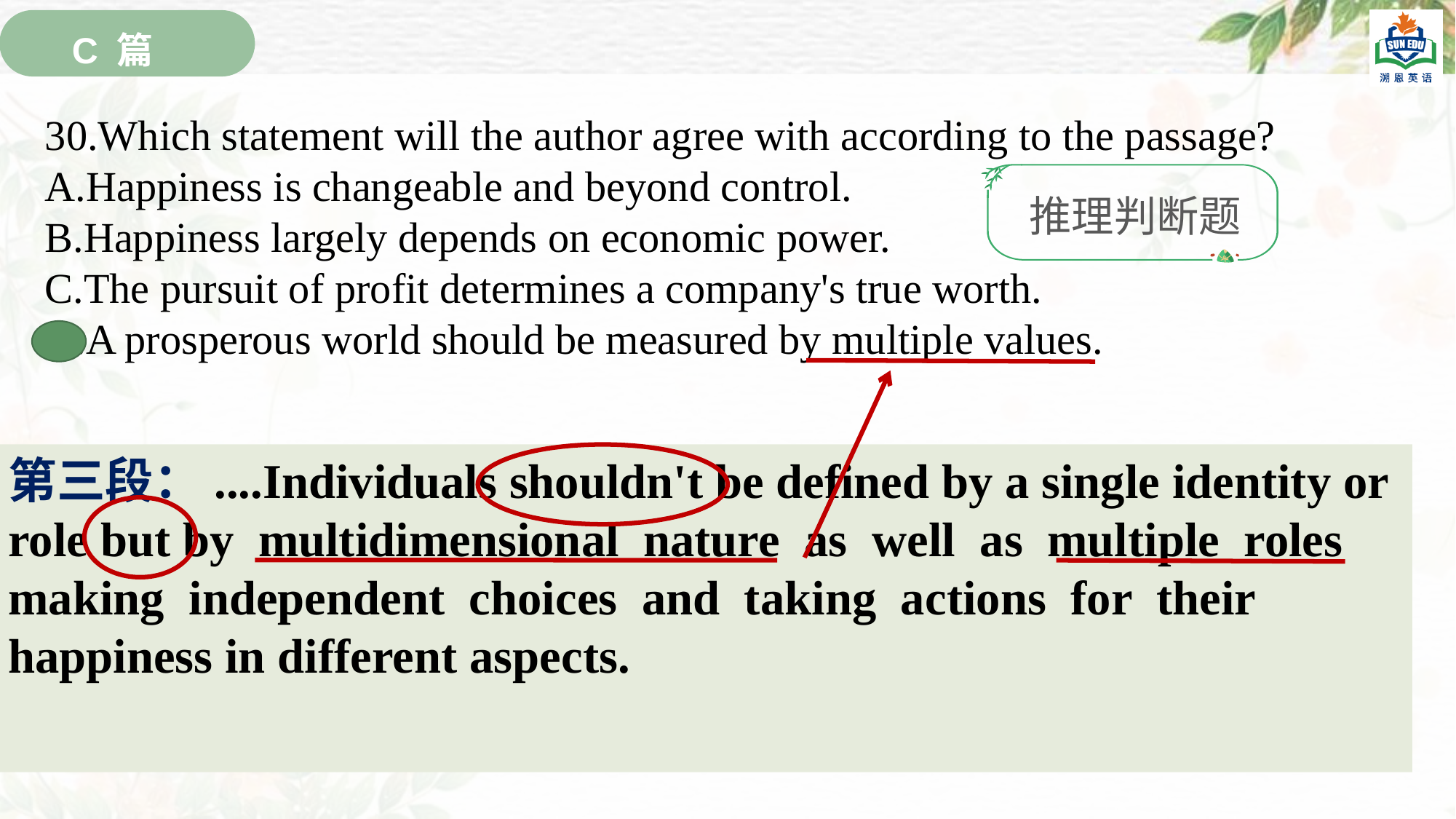

C 篇
30.Which statement will the author agree with according to the passage?
A.Happiness is changeable and beyond control.
B.Happiness largely depends on economic power.
C.The pursuit of profit determines a company's true worth.
D.A prosperous world should be measured by multiple values.

推理判断题

第三段：....Individuals shouldn't be defined by a single identity or role but by  multidimensional  nature  as  well  as  multiple  roles  making  independent  choices  and  taking  actions  for  their happiness in different aspects.